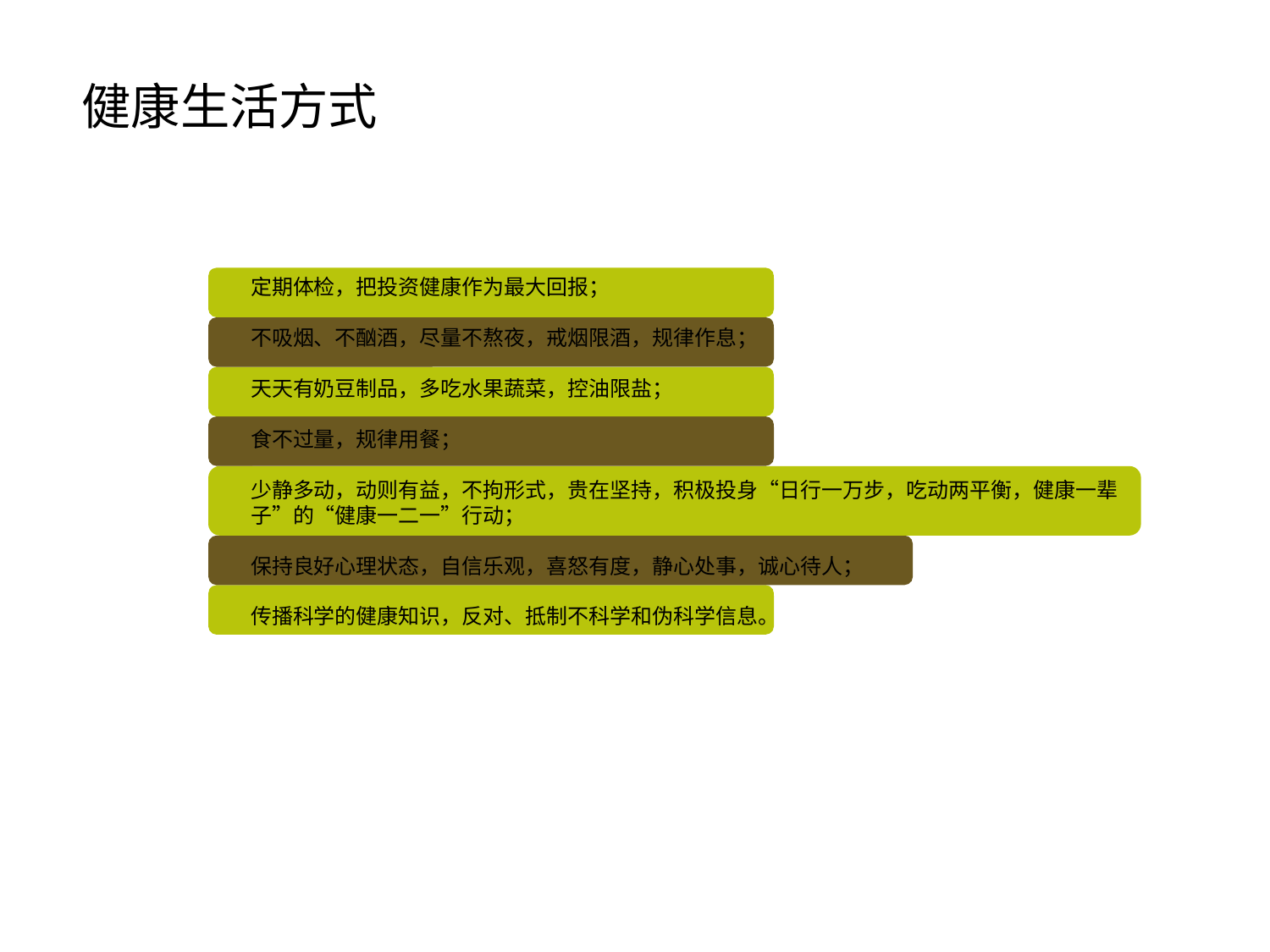

健康生活方式

定期体检，把投资健康作为最大回报；

不吸烟、不酗酒，尽量不熬夜，戒烟限酒，规律作息；

天天有奶豆制品，多吃水果蔬菜，控油限盐；

食不过量，规律用餐；

少静多动，动则有益，不拘形式，贵在坚持，积极投身“日行一万步，吃动两平衡，健康一辈子”的“健康一二一”行动；

保持良好心理状态，自信乐观，喜怒有度，静心处事，诚心待人；

传播科学的健康知识，反对、抵制不科学和伪科学信息。

点击添加文本

点击添加文本

点击添加文本
点击添加文本